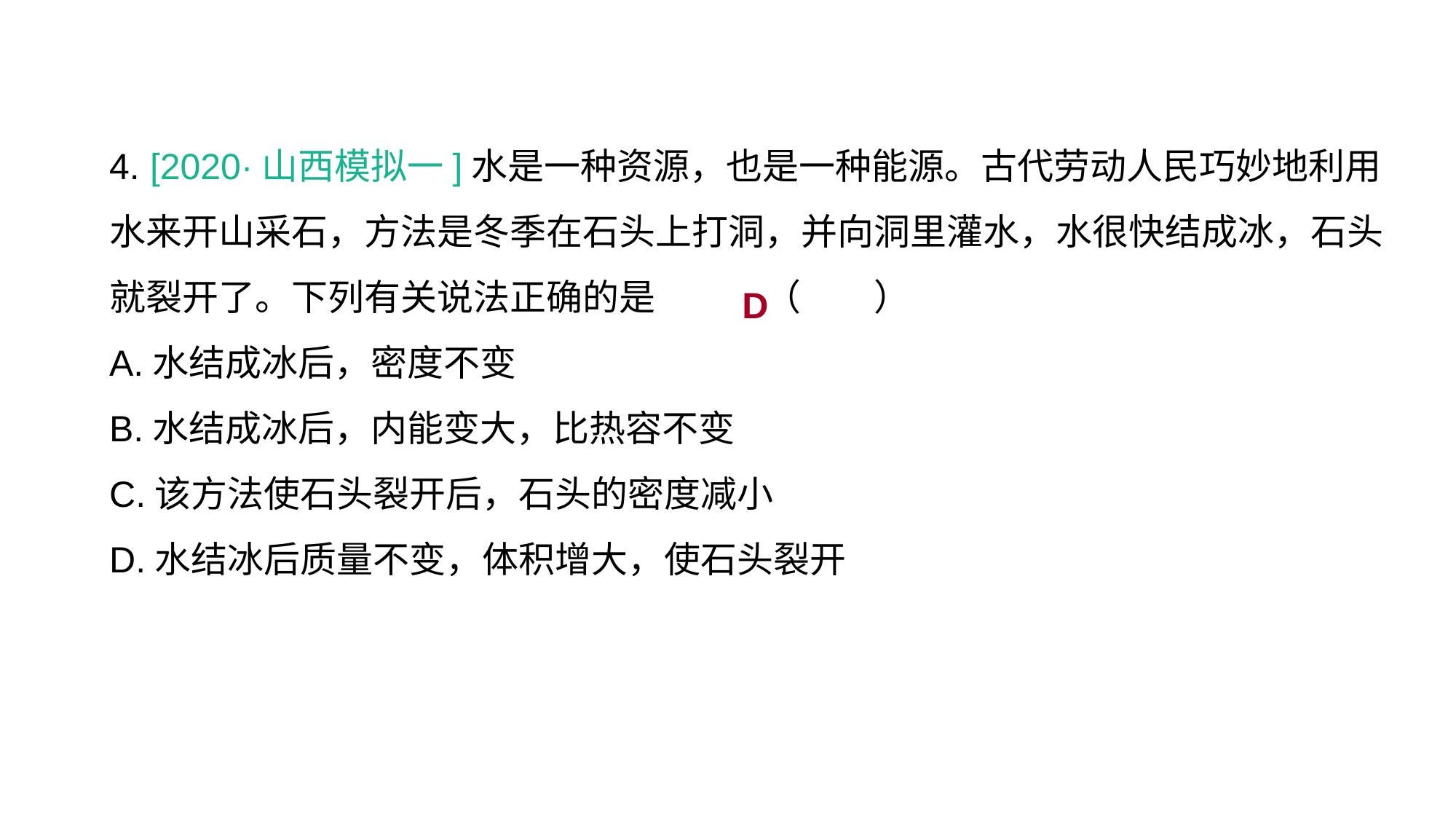

4. [2020·山西模拟一]水是一种资源，也是一种能源。古代劳动人民巧妙地利用水来开山采石，方法是冬季在石头上打洞，并向洞里灌水，水很快结成冰，石头就裂开了。下列有关说法正确的是	（　　）
A.水结成冰后，密度不变
B.水结成冰后，内能变大，比热容不变
C.该方法使石头裂开后，石头的密度减小
D.水结冰后质量不变，体积增大，使石头裂开
重难突破 能力提升
D